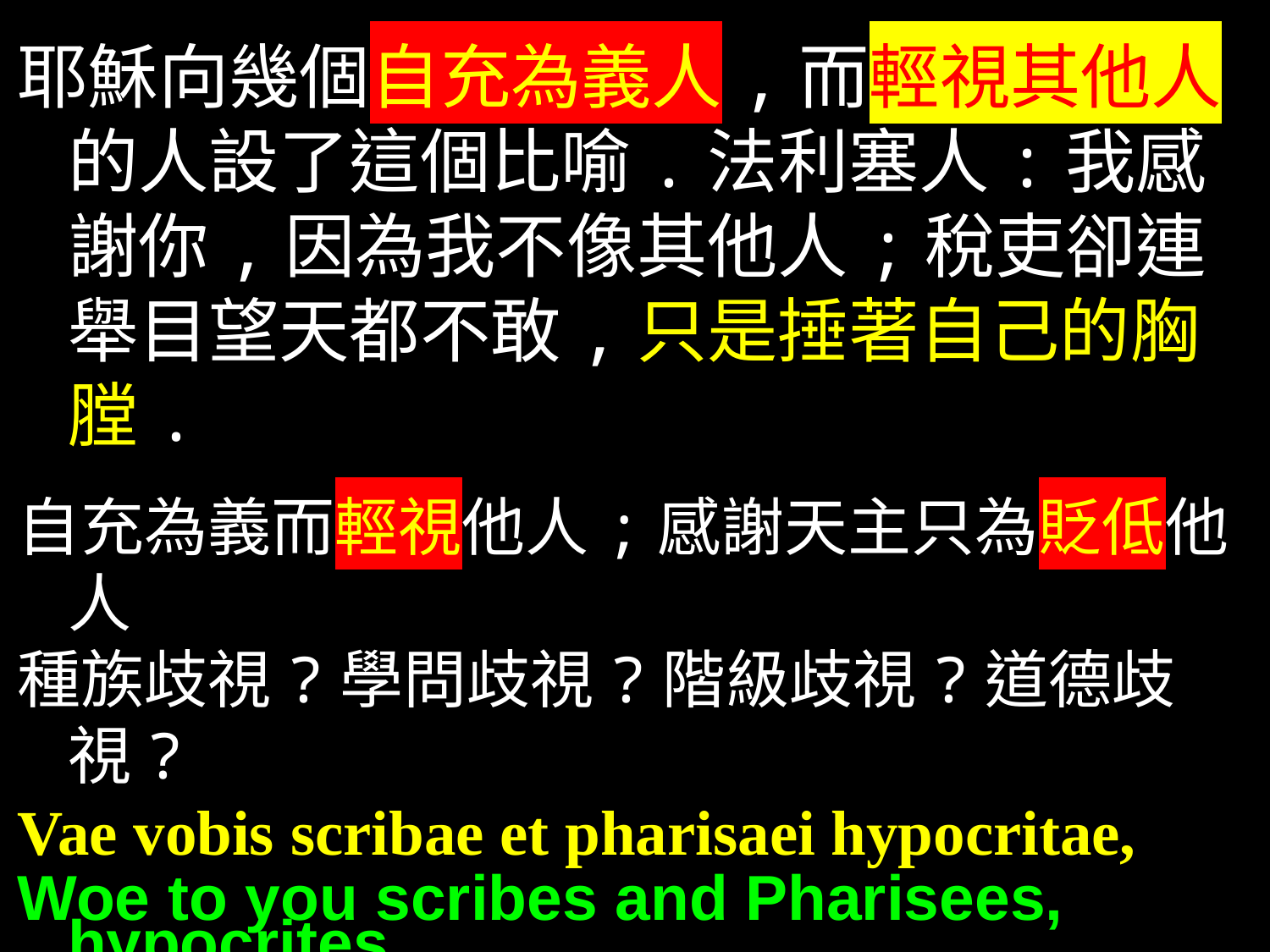

耶穌向幾個自充為義人,而輕視其他人的人設了這個比喻.法利塞人:我感謝你,因為我不像其他人;稅吏卻連舉目望天都不敢,只是捶著自己的胸膛.
自充為義而輕視他人;感謝天主只為貶低他人
種族歧視?學問歧視?階級歧視?道德歧視?
Vae vobis scribae et pharisaei hypocritae,
Woe to you scribes and Pharisees, hypocrites
俯首低眉捶胸:整個人的懺悔(不只某事)
基督徒是信望愛做的,也是罪和悔改做的